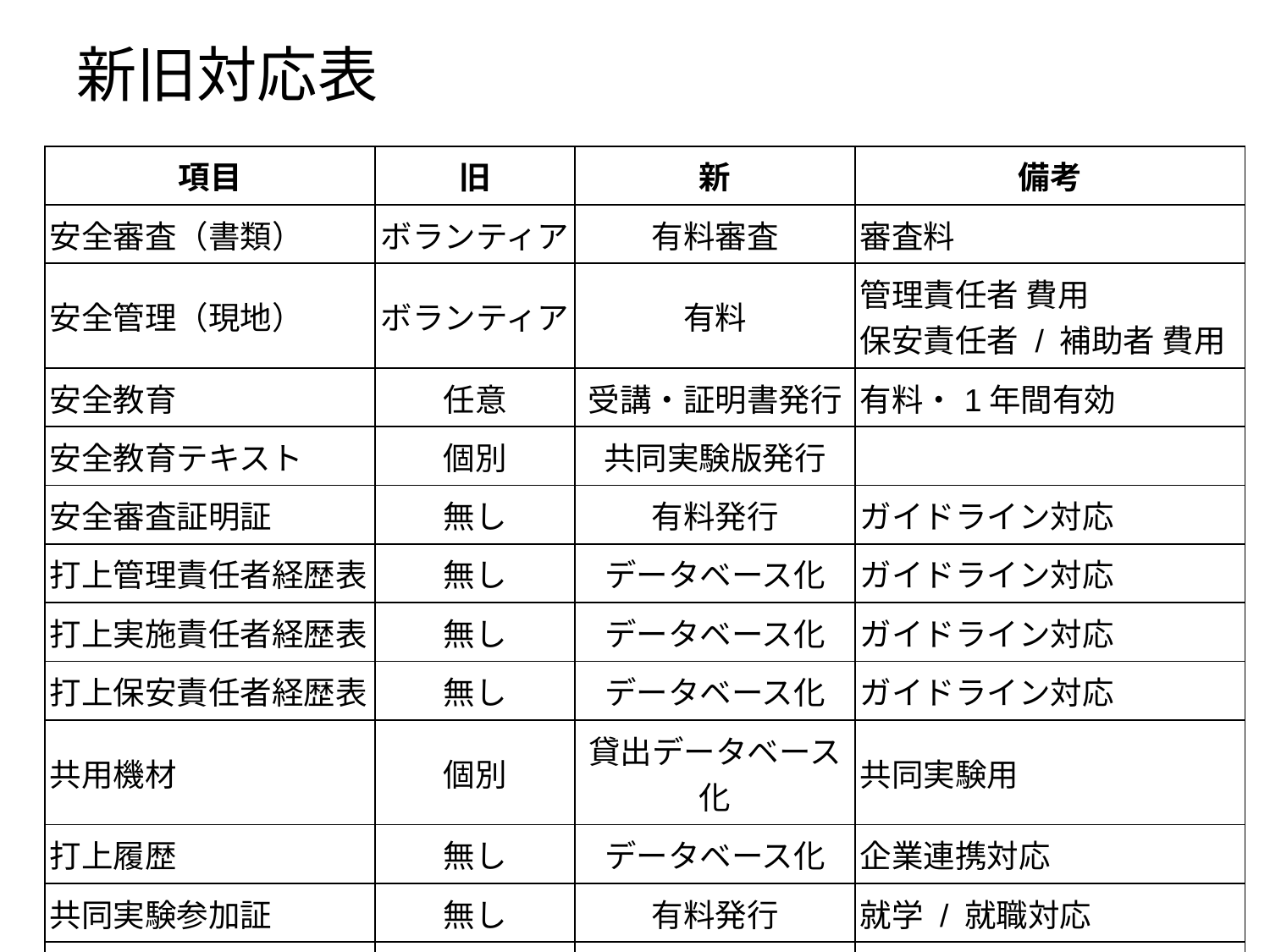

# 新旧対応表
| 項目 | 旧 | 新 | 備考 |
| --- | --- | --- | --- |
| 安全審査（書類） | ボランティア | 有料審査 | 審査料 |
| 安全管理（現地） | ボランティア | 有料 | 管理責任者 費用 保安責任者 / 補助者 費用 |
| 安全教育 | 任意 | 受講・証明書発行 | 有料・1年間有効 |
| 安全教育テキスト | 個別 | 共同実験版発行 |  |
| 安全審査証明証 | 無し | 有料発行 | ガイドライン対応 |
| 打上管理責任者経歴表 | 無し | データベース化 | ガイドライン対応 |
| 打上実施責任者経歴表 | 無し | データベース化 | ガイドライン対応 |
| 打上保安責任者経歴表 | 無し | データベース化 | ガイドライン対応 |
| 共用機材 | 個別 | 貸出データベース化 | 共同実験用 |
| 打上履歴 | 無し | データベース化 | 企業連携対応 |
| 共同実験参加証 | 無し | 有料発行 | 就学 / 就職対応 |
| 企業ブース / 交流会 | 個別 | 実施 | 企業連携対応 |
|  |  |  |  |